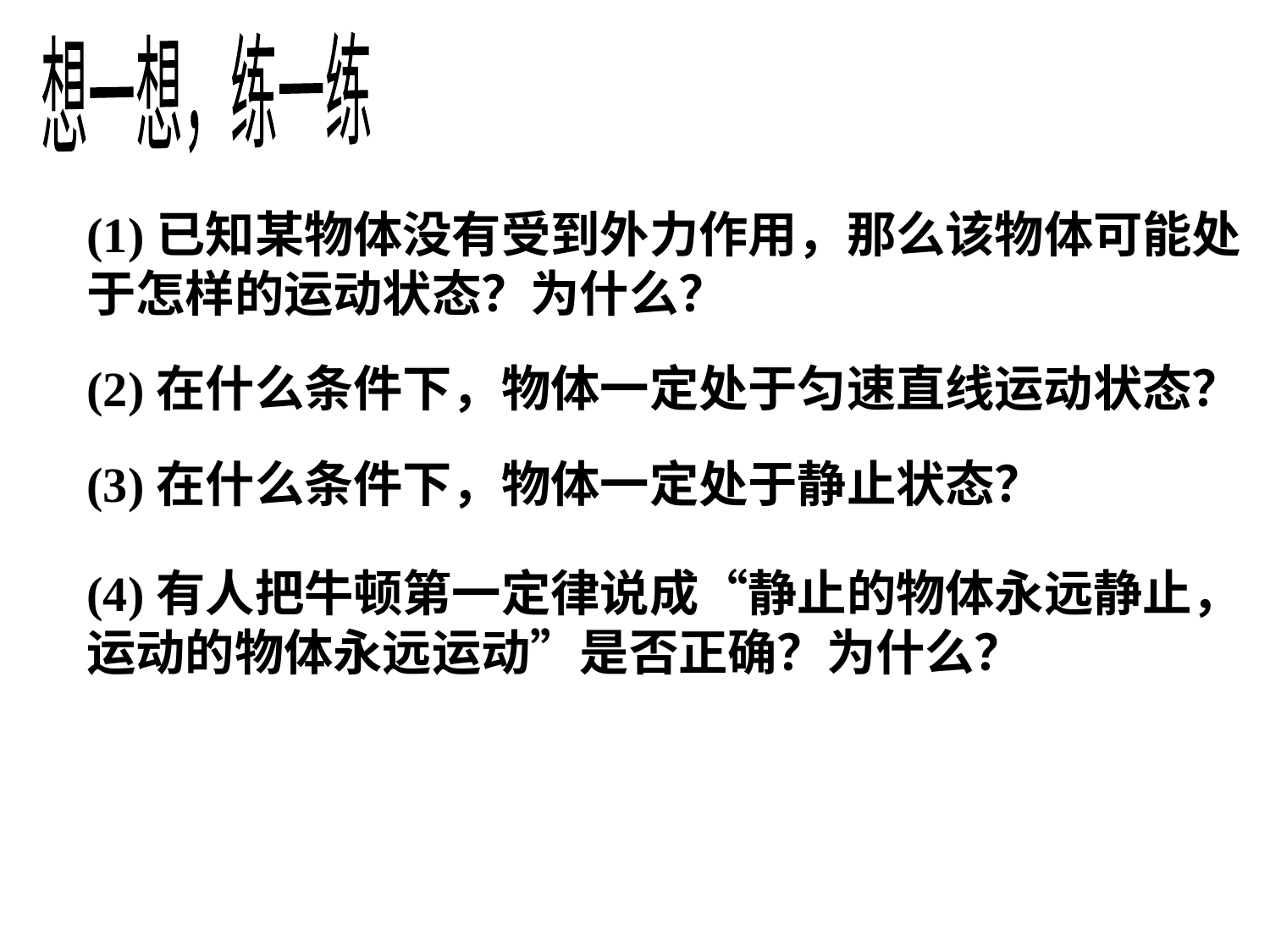

想一想，练一练
(1)已知某物体没有受到外力作用，那么该物体可能处于怎样的运动状态？为什么？
(2)在什么条件下，物体一定处于匀速直线运动状态？
(3)在什么条件下，物体一定处于静止状态？
(4)有人把牛顿第一定律说成“静止的物体永远静止，运动的物体永远运动”是否正确？为什么？